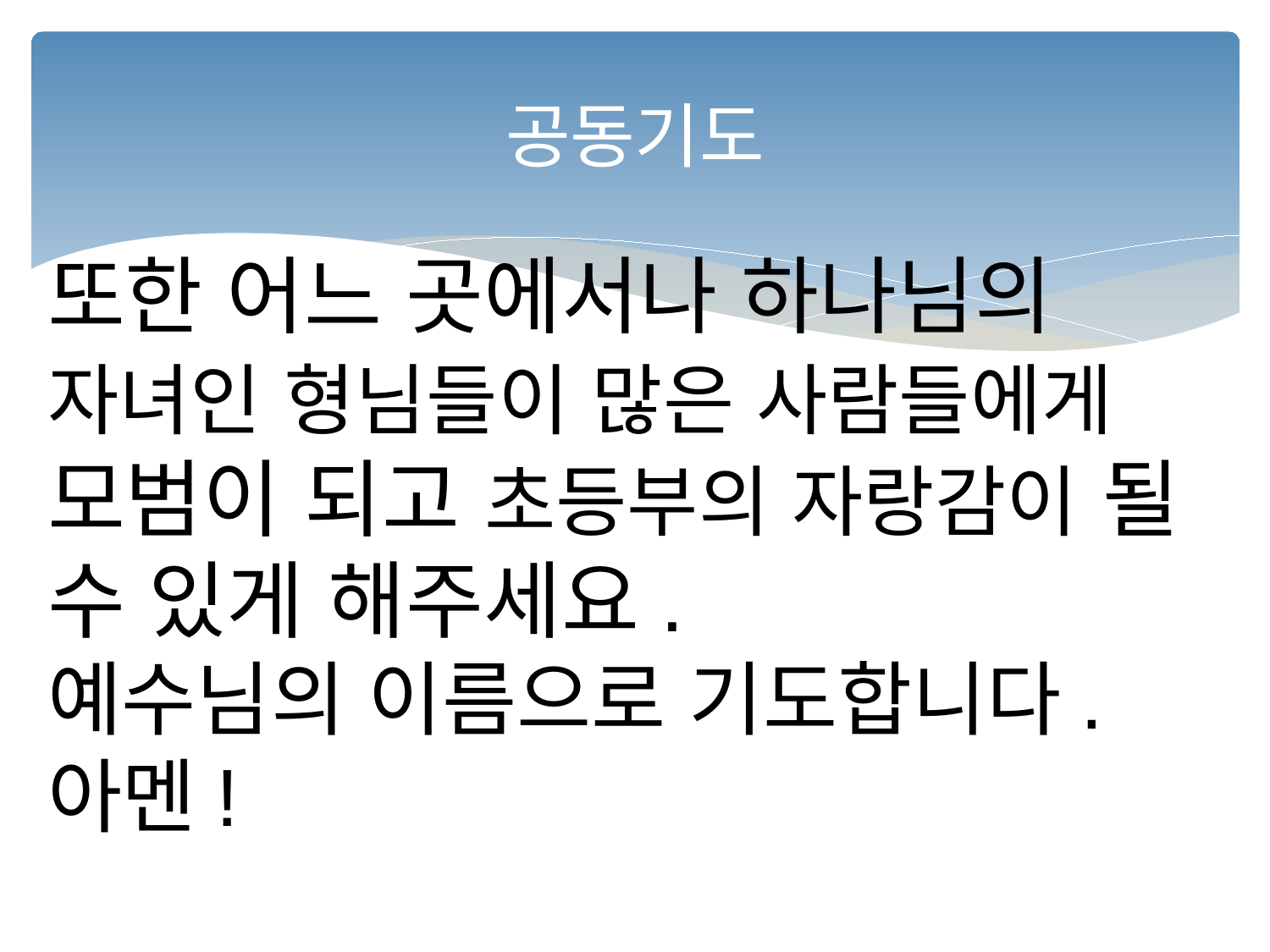

# 공동기도

또한 어느 곳에서나 하나님의
자녀인 형님들이 많은 사람들에게 모범이 되고 초등부의 자랑감이 될 수 있게 해주세요.
예수님의 이름으로 기도합니다.
아멘!